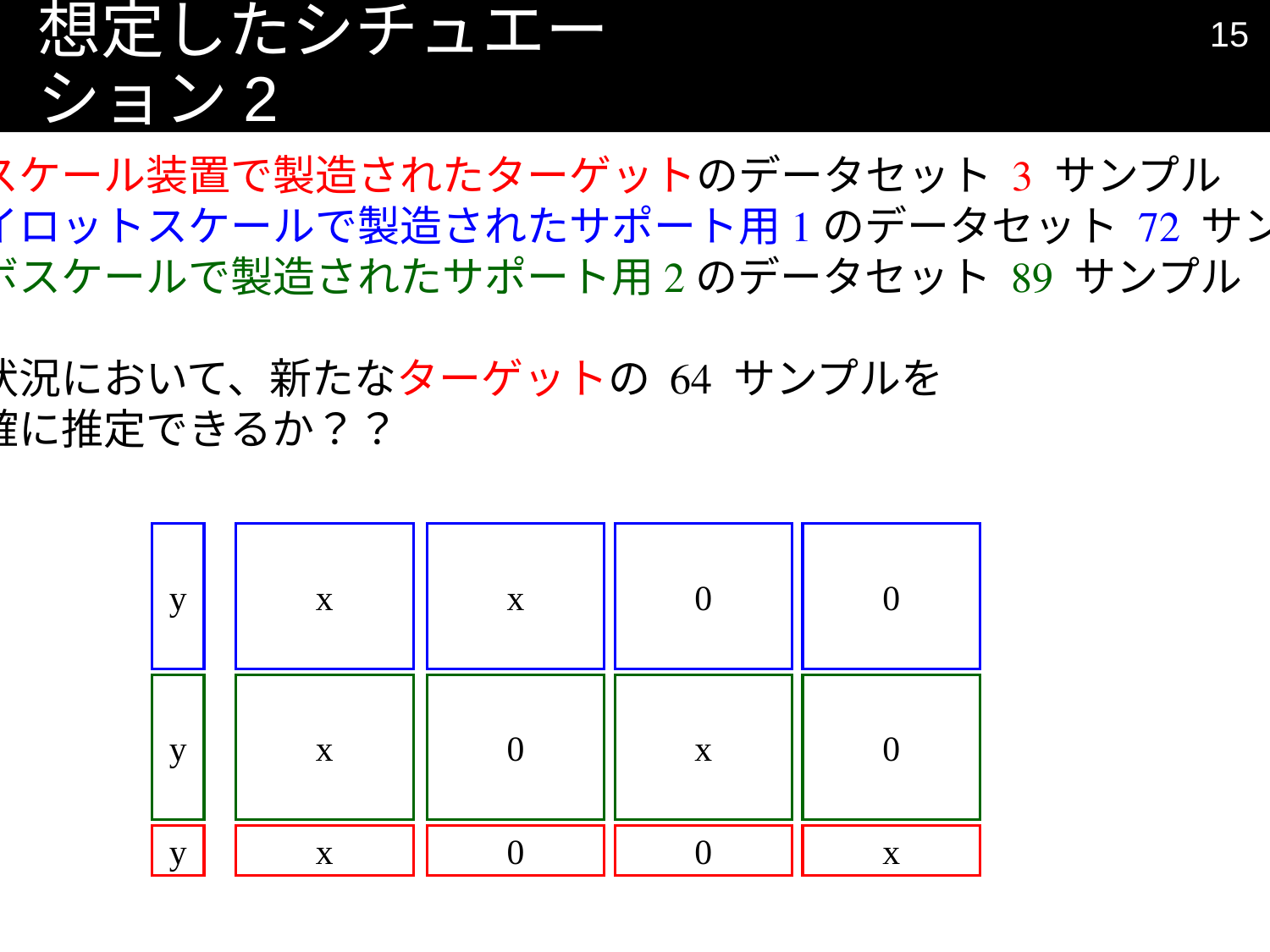

15
# 想定したシチュエーション2
実スケール装置で製造されたターゲットのデータセット 3 サンプル
パイロットスケールで製造されたサポート用1のデータセット 72 サンプル、
ラボスケールで製造されたサポート用2のデータセット 89 サンプル
の状況において、新たなターゲットの 64 サンプルを
正確に推定できるか？？
y
x
x
0
0
y
x
0
x
0
y
x
0
0
x